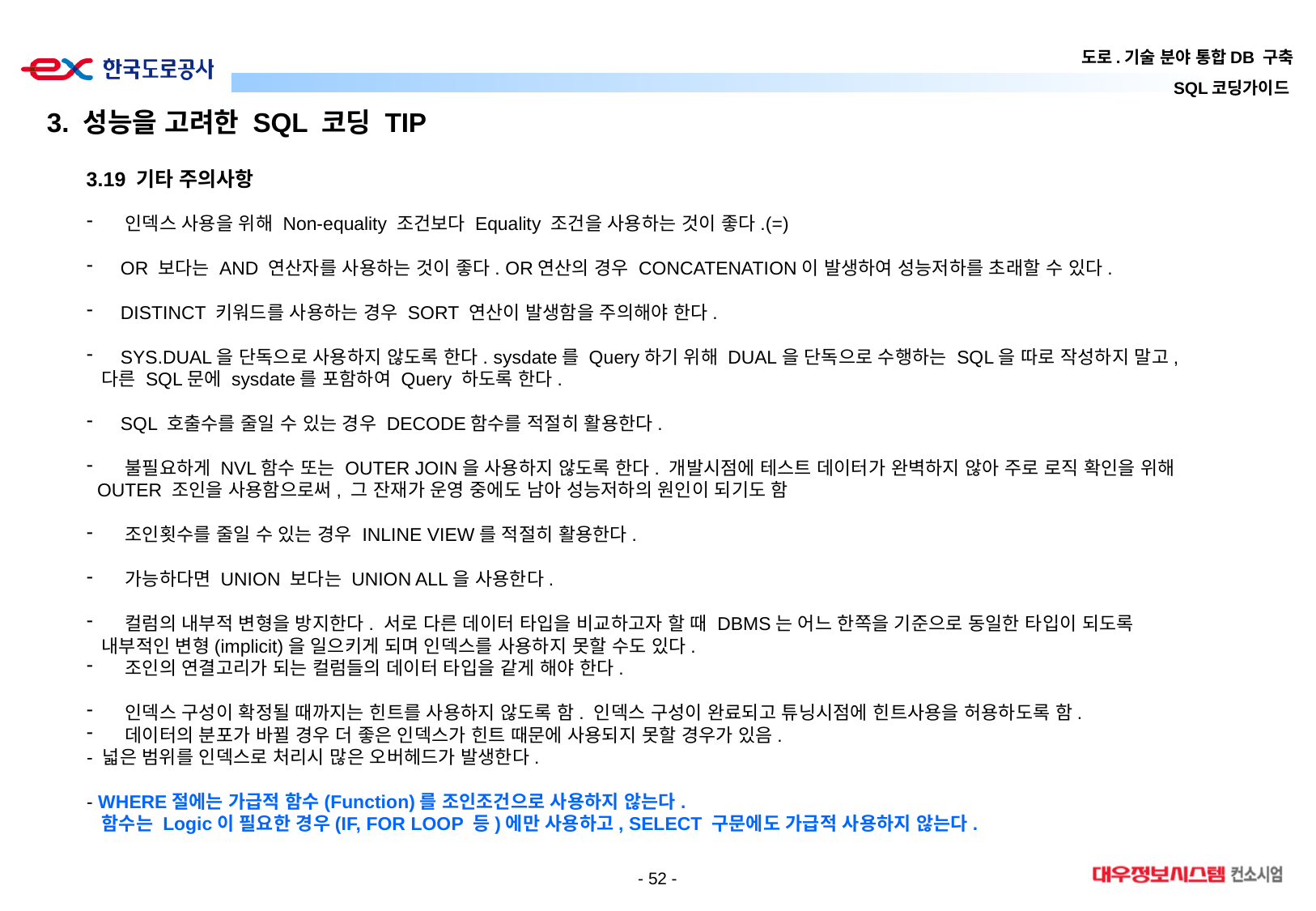

3. 성능을 고려한 SQL 코딩 TIP
3.19 기타 주의사항
 인덱스 사용을 위해 Non-equality 조건보다 Equality 조건을 사용하는 것이 좋다.(=)

 OR 보다는 AND 연산자를 사용하는 것이 좋다. OR연산의 경우 CONCATENATION이 발생하여 성능저하를 초래할 수 있다.

 DISTINCT 키워드를 사용하는 경우 SORT 연산이 발생함을 주의해야 한다.

 SYS.DUAL을 단독으로 사용하지 않도록 한다. sysdate를 Query하기 위해 DUAL을 단독으로 수행하는 SQL을 따로 작성하지 말고,
  다른 SQL문에 sysdate를 포함하여 Query 하도록 한다.

 SQL 호출수를 줄일 수 있는 경우 DECODE함수를 적절히 활용한다.

 불필요하게 NVL함수 또는 OUTER JOIN을 사용하지 않도록 한다. 개발시점에 테스트 데이터가 완벽하지 않아 주로 로직 확인을 위해
  OUTER 조인을 사용함으로써, 그 잔재가 운영 중에도 남아 성능저하의 원인이 되기도 함

 조인횟수를 줄일 수 있는 경우 INLINE VIEW를 적절히 활용한다.

 가능하다면 UNION 보다는 UNION ALL을 사용한다.

 컬럼의 내부적 변형을 방지한다. 서로 다른 데이터 타입을 비교하고자 할 때 DBMS는 어느 한쪽을 기준으로 동일한 타입이 되도록
  내부적인 변형(implicit)을 일으키게 되며 인덱스를 사용하지 못할 수도 있다.
 조인의 연결고리가 되는 컬럼들의 데이터 타입을 같게 해야 한다.

 인덱스 구성이 확정될 때까지는 힌트를 사용하지 않도록 함. 인덱스 구성이 완료되고 튜닝시점에 힌트사용을 허용하도록 함.
 데이터의 분포가 바뀔 경우 더 좋은 인덱스가 힌트 때문에 사용되지 못할 경우가 있음.
- 넓은 범위를 인덱스로 처리시 많은 오버헤드가 발생한다.

- WHERE절에는 가급적 함수(Function)를 조인조건으로 사용하지 않는다.
  함수는 Logic이 필요한 경우(IF, FOR LOOP 등)에만 사용하고, SELECT 구문에도 가급적 사용하지 않는다.